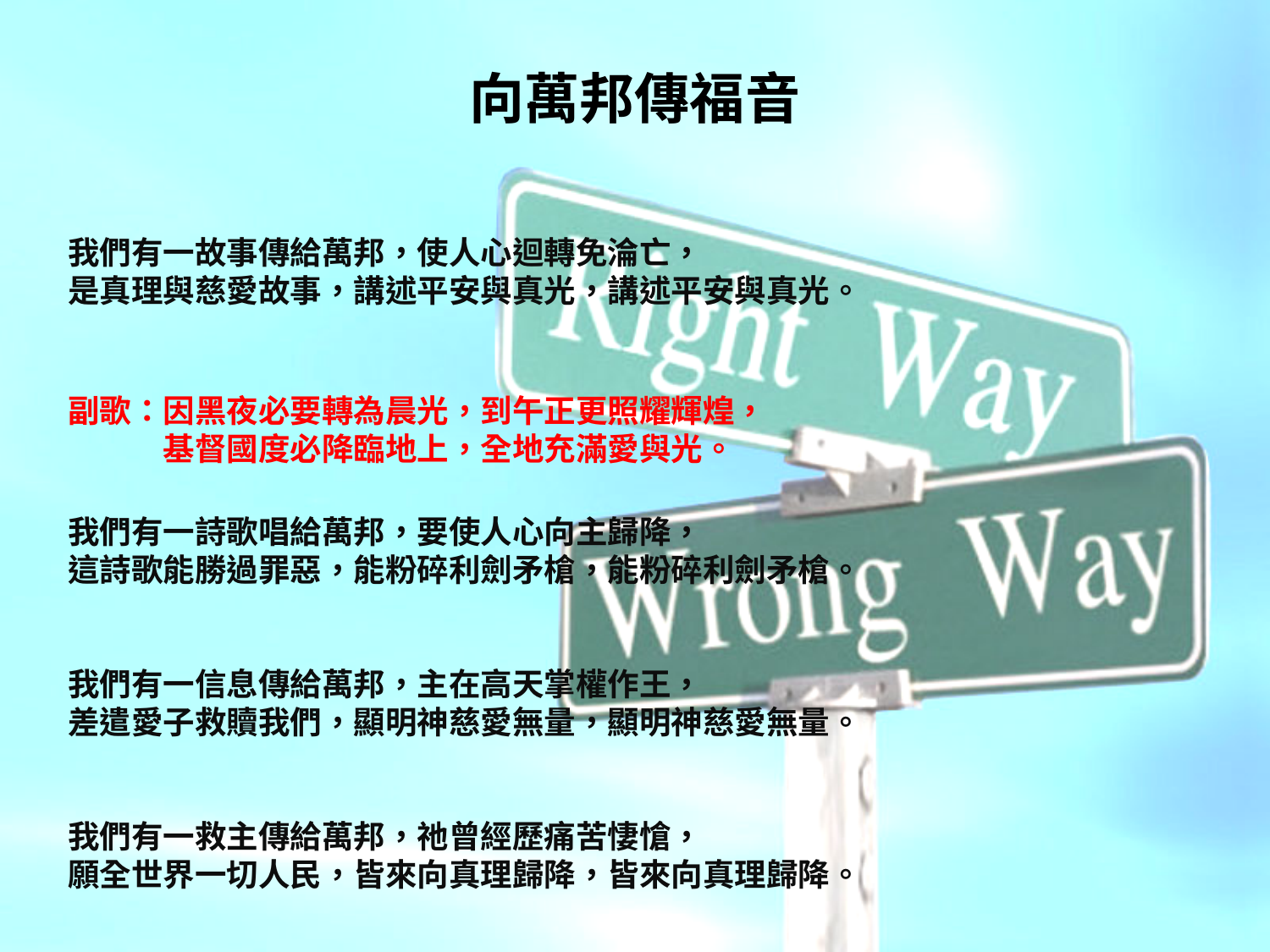

# 向萬邦傳福音
我們有一故事傳給萬邦，使人心迴轉免淪亡，
是真理與慈愛故事，講述平安與真光，講述平安與真光。
副歌：因黑夜必要轉為晨光，到午正更照耀輝煌，
　　　基督國度必降臨地上，全地充滿愛與光。
我們有一詩歌唱給萬邦，要使人心向主歸降，
這詩歌能勝過罪惡，能粉碎利劍矛槍，能粉碎利劍矛槍。
我們有一信息傳給萬邦，主在高天掌權作王，
差遣愛子救贖我們，顯明神慈愛無量，顯明神慈愛無量。
我們有一救主傳給萬邦，祂曾經歷痛苦悽愴，
願全世界一切人民，皆來向真理歸降，皆來向真理歸降。